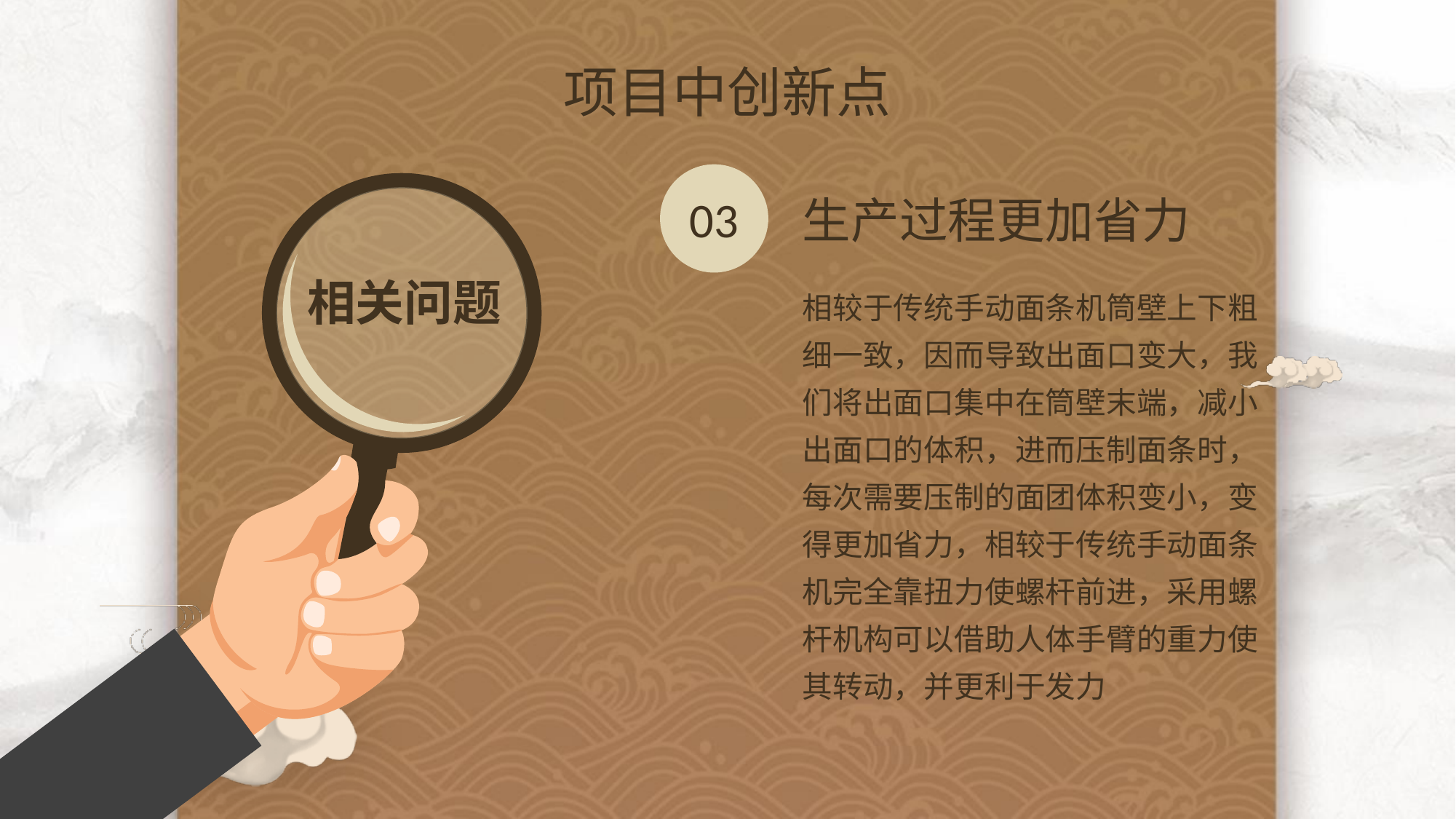

项目中创新点
03
生产过程更加省力
相较于传统手动面条机筒壁上下粗细一致，因而导致出面口变大，我们将出面口集中在筒壁末端，减小出面口的体积，进而压制面条时，每次需要压制的面团体积变小，变得更加省力，相较于传统手动面条机完全靠扭力使螺杆前进，采用螺杆机构可以借助人体手臂的重力使其转动，并更利于发力

相关问题